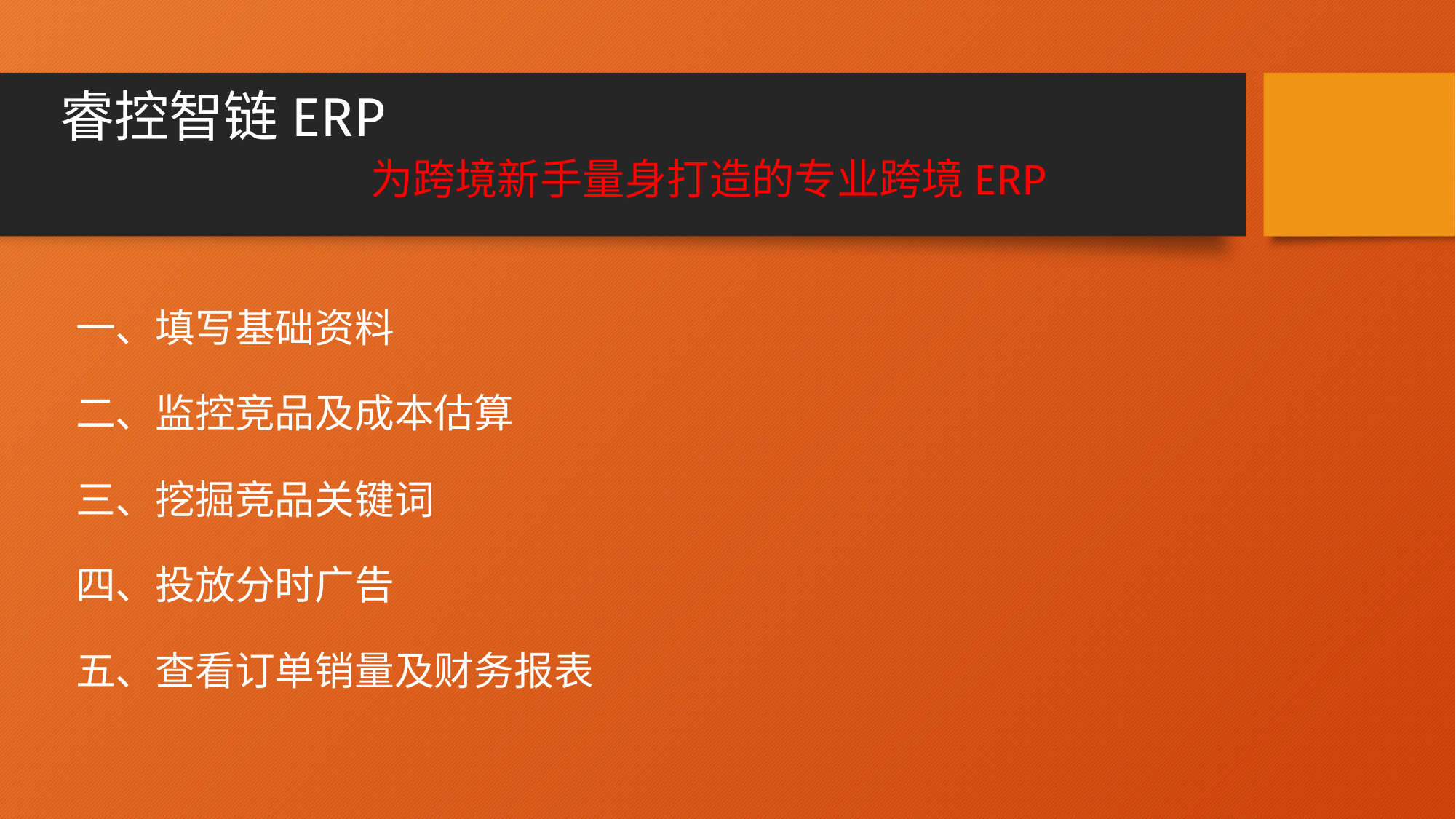

# 睿控智链ERP 为跨境新手量身打造的专业跨境ERP
一、填写基础资料
二、监控竞品及成本估算
三、挖掘竞品关键词
四、投放分时广告
五、查看订单销量及财务报表